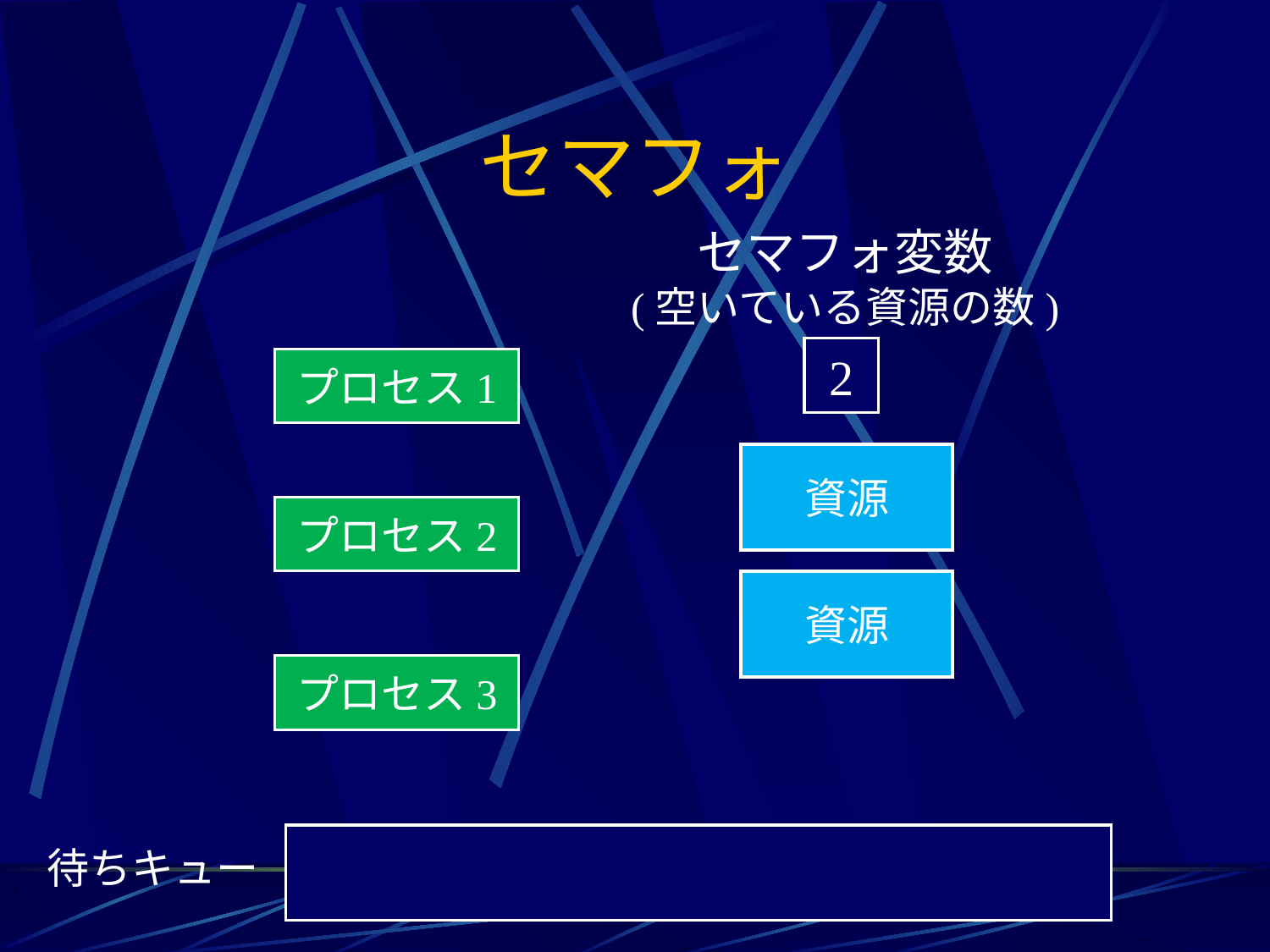

# セマフォ
セマフォ変数
(空いている資源の数)
2
プロセス1
資源
プロセス2
資源
プロセス3

待ちキュー